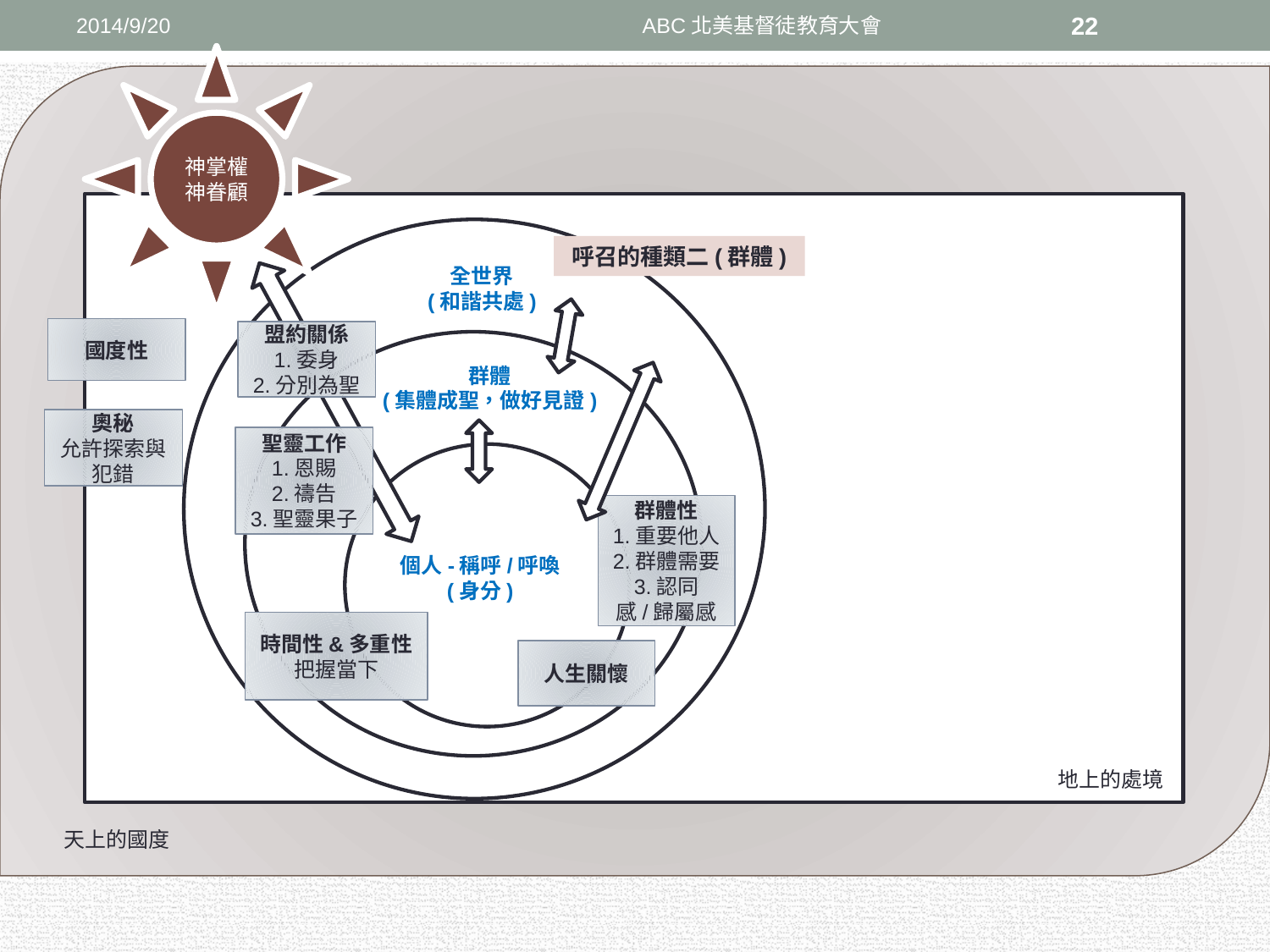

2014/9/20
ABC北美基督徒教育大會
22
神掌權神眷顧

呼召的種類二(群體)

全世界
(和諧共處)

國度性
盟約關係
1.委身
2.分別為聖

群體
(集體成聖，做好見證)
奧秘
允許探索與犯錯

聖靈工作
1.恩賜
2.禱告
3.聖靈果子

群體性
1.重要他人
2.群體需要
3.認同感/歸屬感
個人-稱呼/呼喚
(身分)
時間性&多重性
把握當下
人生關懷
地上的處境
天上的國度
神掌權神眷顧
#

呼召的種類二(群體)

國度性
盟約關係
1.委身
2.分別為聖

奧秘
允許探索與犯錯

聖靈工作
1.恩賜
2.禱告
3.聖靈果子

群體性
1.重要他人
2.群體需要
3.認同感/歸屬感
時間性&多重性
把握當下
人生關懷
天上的國度